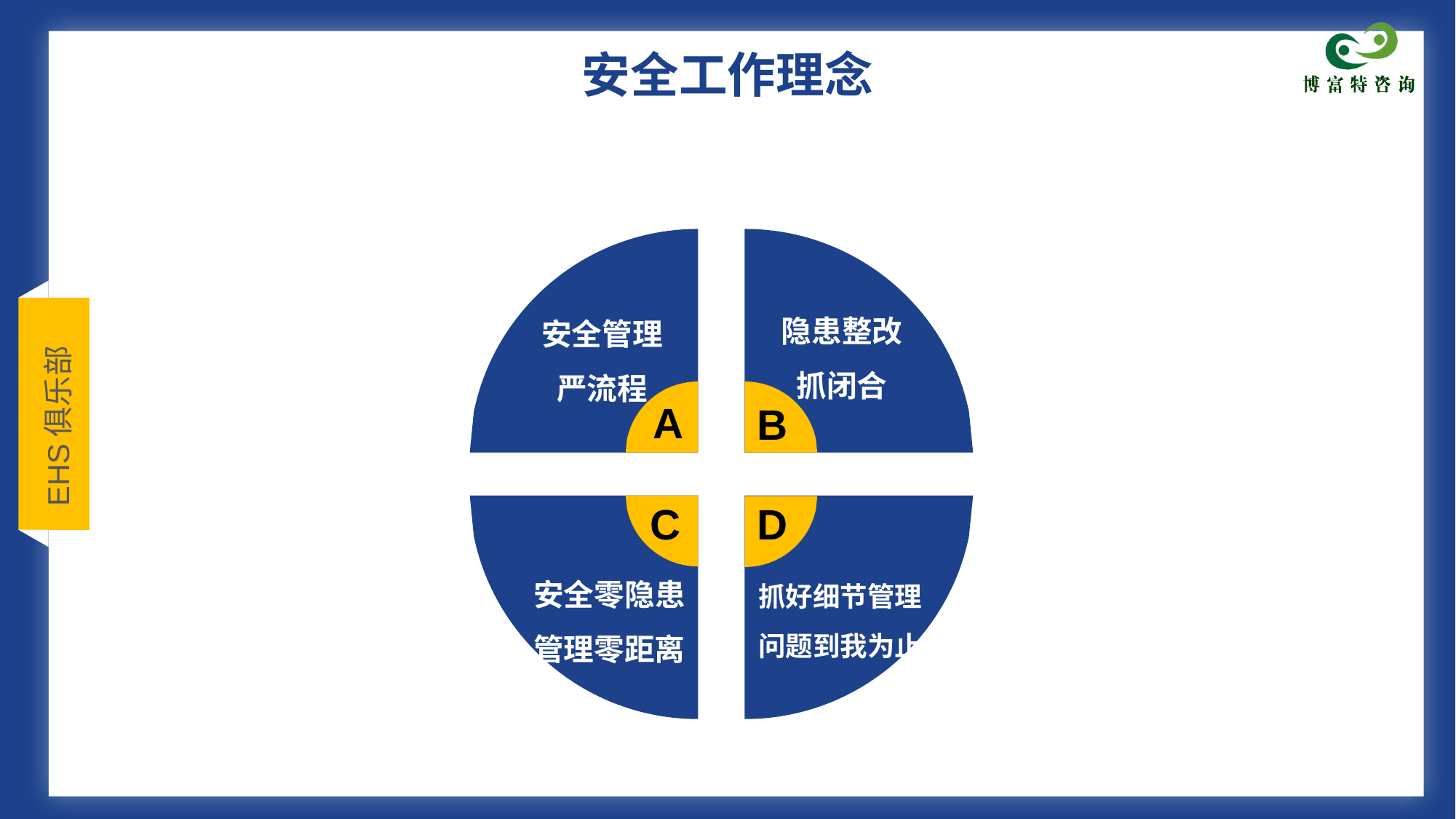

安全工作理念

隐患整改
抓闭合
安全管理
严流程

A
B
C
D

安全零隐患
管理零距离
抓好细节管理
问题到我为止